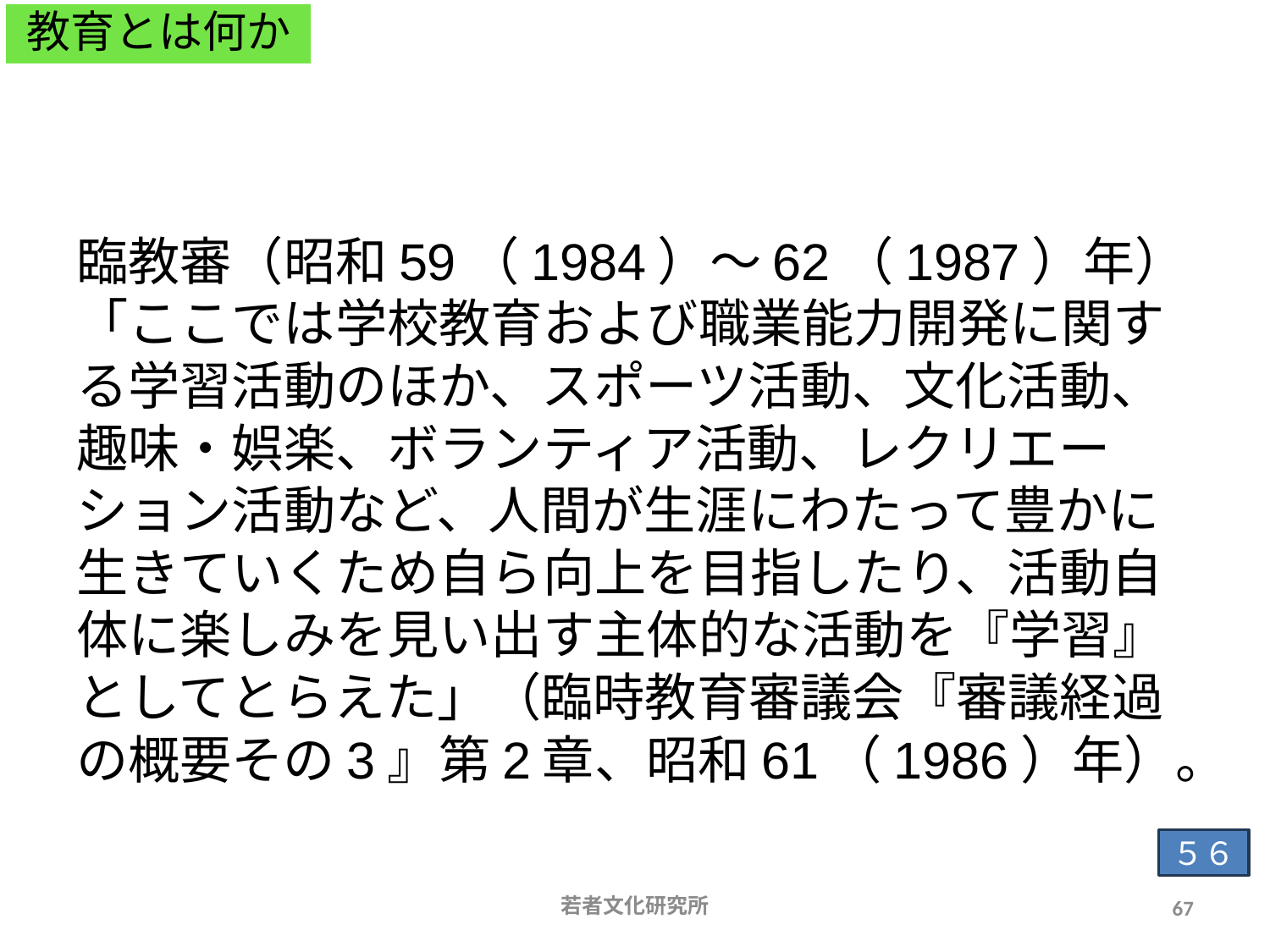

教育とは何か
# 「教育」の「学習」からの乖離
臨教審（昭和59（1984）～62（1987）年）「ここでは学校教育および職業能力開発に関する学習活動のほか、スポーツ活動、文化活動、趣味・娯楽、ボランティア活動、レクリエーション活動など、人間が生涯にわたって豊かに生きていくため自ら向上を目指したり、活動自体に楽しみを見い出す主体的な活動を『学習』としてとらえた」（臨時教育審議会『審議経過の概要その3』第2章、昭和61（1986）年）。
５６
若者文化研究所
67